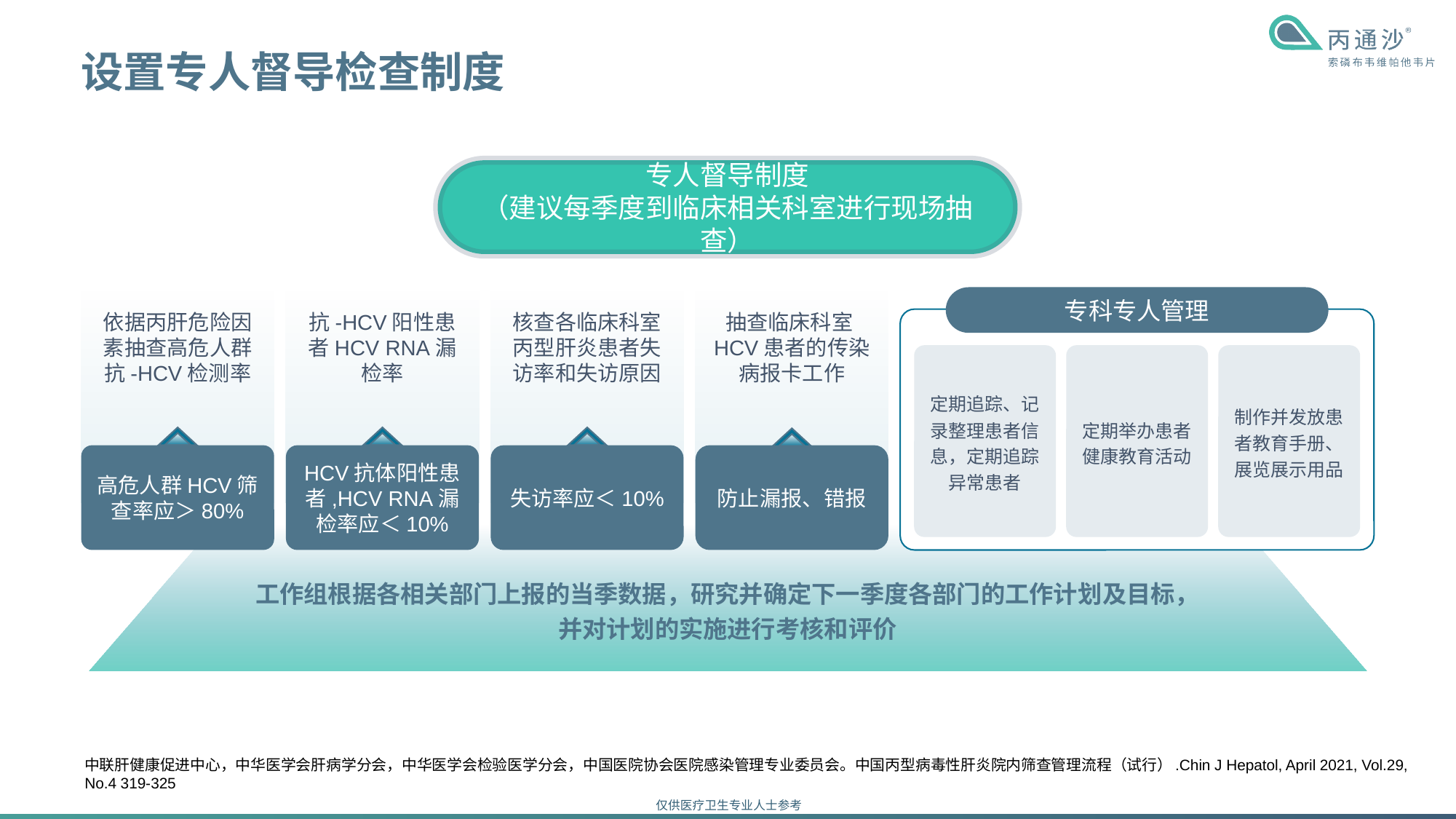

# 设置专人督导检查制度
专人督导制度
（建议每季度到临床相关科室进行现场抽查）
依据丙肝危险因素抽查高危人群抗-HCV检测率
抗-HCV阳性患者HCV RNA漏检率
核查各临床科室丙型肝炎患者失访率和失访原因
抽查临床科室HCV患者的传染病报卡工作
专科专人管理

定期追踪、记录整理患者信息，定期追踪异常患者
定期举办患者健康教育活动
制作并发放患者教育手册、展览展示用品

高危人群HCV筛查率应＞80%
HCV抗体阳性患者,HCV RNA漏检率应＜10%
失访率应＜10%
防止漏报、错报

工作组根据各相关部门上报的当季数据，研究并确定下一季度各部门的工作计划及目标，
并对计划的实施进行考核和评价
中联肝健康促进中心，中华医学会肝病学分会，中华医学会检验医学分会，中国医院协会医院感染管理专业委员会。中国丙型病毒性肝炎院内筛查管理流程（试行）.Chin J Hepatol, April 2021, Vol.29, No.4 319-325